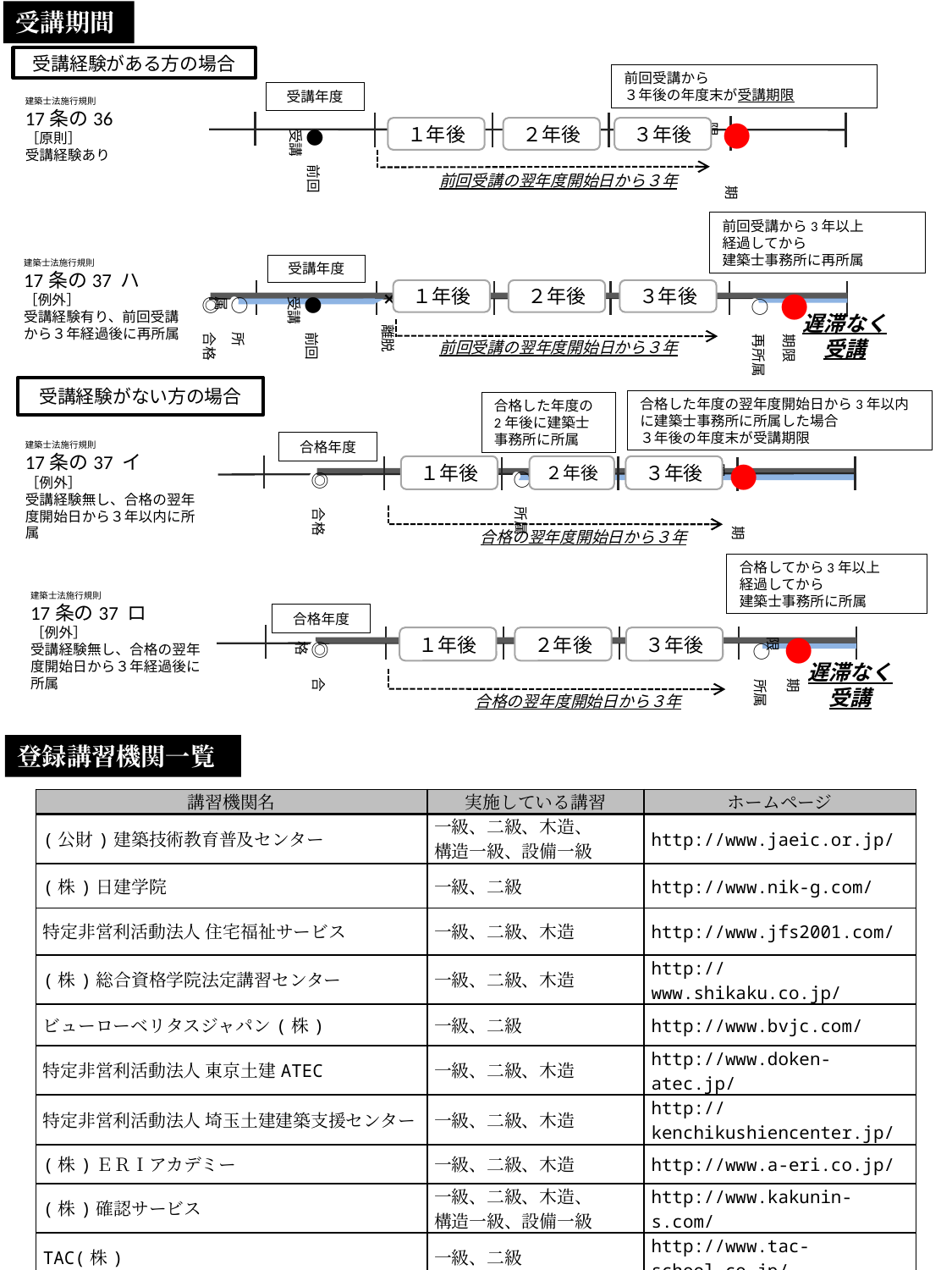

受講期間
受講経験がある方の場合
前回受講から
３年後の年度末が受講期限
受講年度
建築士法施行規則
17条の36
［原則］
受講経験あり
●　期限

●　前回受講
１年後
２年後
３年後
前回受講の翌年度開始日から３年
前回受講から3年以上
経過してから
建築士事務所に再所属
建築士法施行規則
17条の37 ハ
［例外］
受講経験有り、前回受講から３年経過後に再所属
受講年度
１年後
２年後
３年後
● 期限
×　離脱
●
●
●　前回受講
○　所属
○　再所属

●
遅滞なく受講
前回受講の翌年度開始日から３年
●
◎　合格
受講経験がない方の場合
合格した年度の翌年度開始日から3年以内に建築士事務所に所属した場合
３年後の年度末が受講期限
合格した年度の
2年後に建築士事務所に所属
合格年度
建築士法施行規則
17条の37 イ
［例外］
受講経験無し、合格の翌年度開始日から３年以内に所属
●　期限
１年後
２年後
３年後
●
○　所属
●
◎　合格

合格の翌年度開始日から３年
合格してから3年以上
経過してから
建築士事務所に所属
建築士法施行規則
17条の37 ロ
［例外］
受講経験無し、合格の翌年度開始日から３年経過後に所属
合格年度
● 期限
●
◎　合格
１年後
２年後
３年後
●
○　所属

遅滞なく受講
合格の翌年度開始日から３年
登録講習機関一覧
| 講習機関名 | 実施している講習 | ホームページ |
| --- | --- | --- |
| (公財)建築技術教育普及センター | 一級、二級、木造、 構造一級、設備一級 | http://www.jaeic.or.jp/ |
| (株)日建学院 | 一級、二級 | http://www.nik-g.com/ |
| 特定非営利活動法人 住宅福祉サービス | 一級、二級、木造 | http://www.jfs2001.com/ |
| (株)総合資格学院法定講習センター | 一級、二級、木造 | http://www.shikaku.co.jp/ |
| ビューローベリタスジャパン(株) | 一級、二級 | http://www.bvjc.com/ |
| 特定非営利活動法人 東京土建ATEC | 一級、二級、木造 | http://www.doken-atec.jp/ |
| 特定非営利活動法人 埼玉土建建築支援センター | 一級、二級、木造 | http://kenchikushiencenter.jp/ |
| (株)ＥＲＩアカデミー | 一級、二級、木造 | http://www.a-eri.co.jp/ |
| (株)確認サービス | 一級、二級、木造、 構造一級、設備一級 | http://www.kakunin-s.com/ |
| TAC(株) | 一級、二級 | http://www.tac-school.co.jp/ |